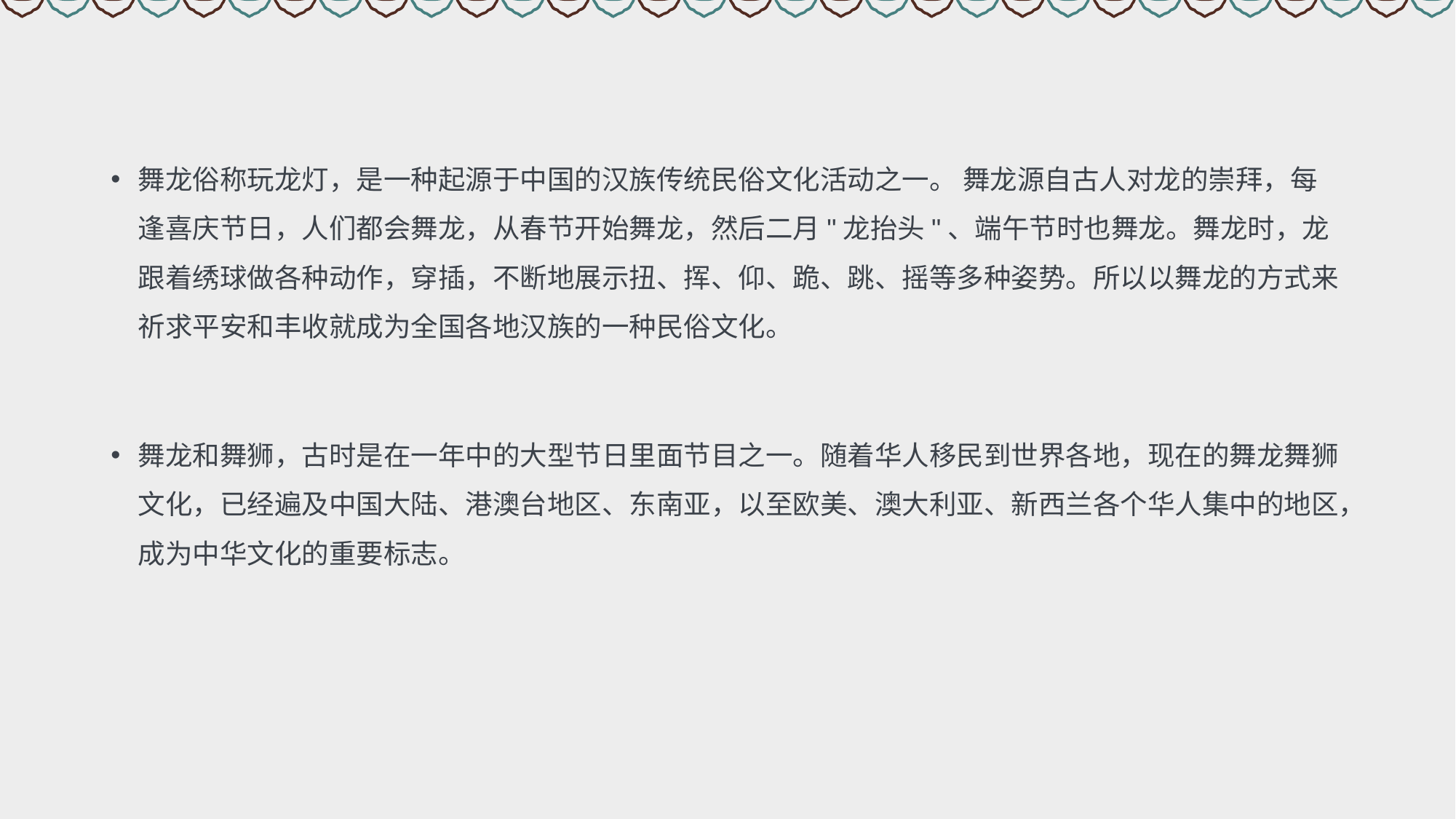

舞龙俗称玩龙灯，是一种起源于中国的汉族传统民俗文化活动之一。 舞龙源自古人对龙的崇拜，每逢喜庆节日，人们都会舞龙，从春节开始舞龙，然后二月"龙抬头"、端午节时也舞龙。舞龙时，龙跟着绣球做各种动作，穿插，不断地展示扭、挥、仰、跪、跳、摇等多种姿势。所以以舞龙的方式来祈求平安和丰收就成为全国各地汉族的一种民俗文化。

舞龙和舞狮，古时是在一年中的大型节日里面节目之一。随着华人移民到世界各地，现在的舞龙舞狮文化，已经遍及中国大陆、港澳台地区、东南亚，以至欧美、澳大利亚、新西兰各个华人集中的地区，成为中华文化的重要标志。